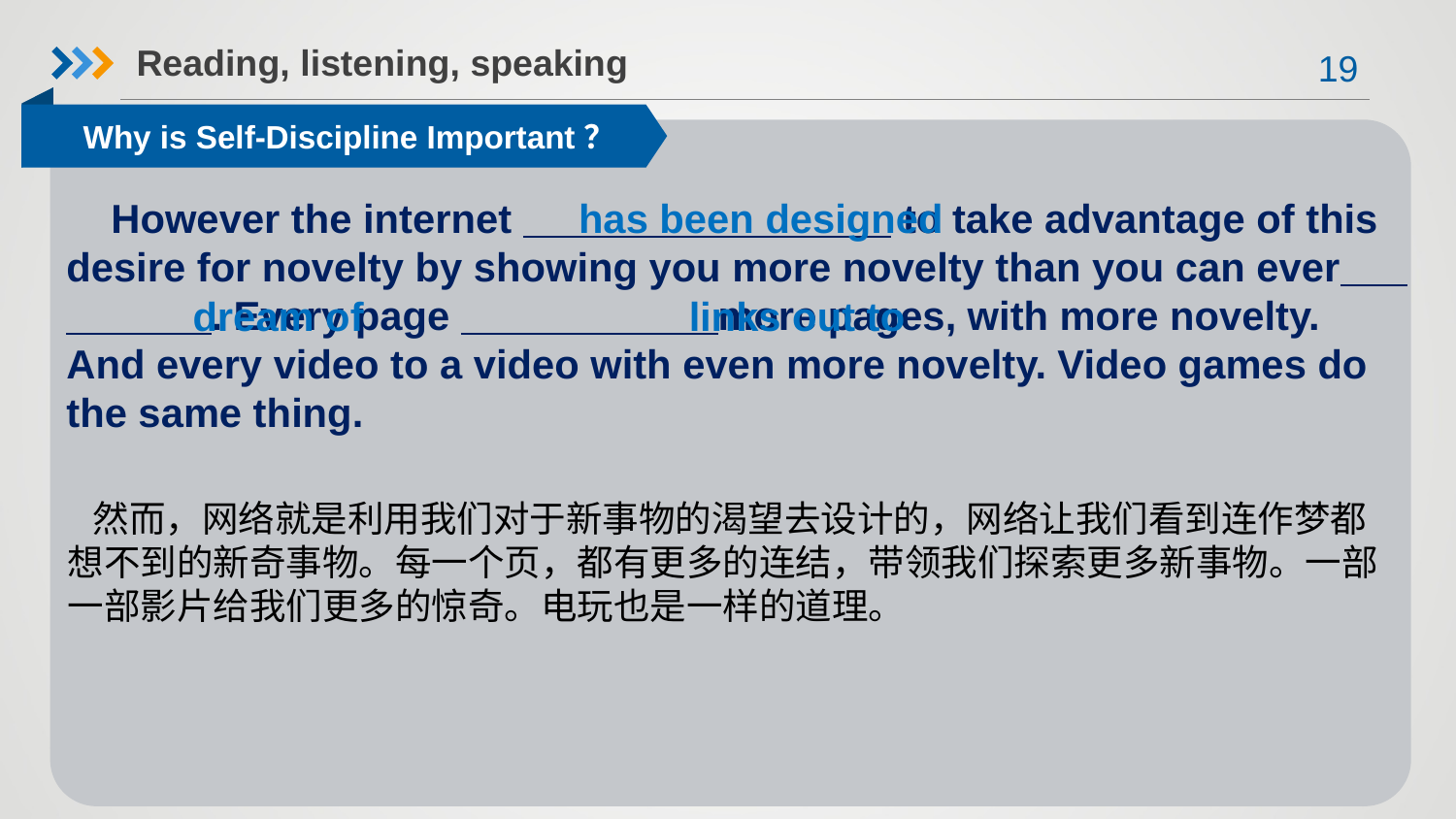

Reading, listening, speaking

Why is Self-Discipline Important？

    However the internet                                   to take advantage of this desire for novelty by showing you more novelty than you can ever                    . Every page                        more pages, with more novelty. And every video to a video with even more novelty. Video games do the same thing.
has been designed
dream of
links out to
  然而，网络就是利用我们对于新事物的渴望去设计的，网络让我们看到连作梦都想不到的新奇事物。每一个页，都有更多的连结，带领我们探索更多新事物。一部一部影片给我们更多的惊奇。电玩也是一样的道理。